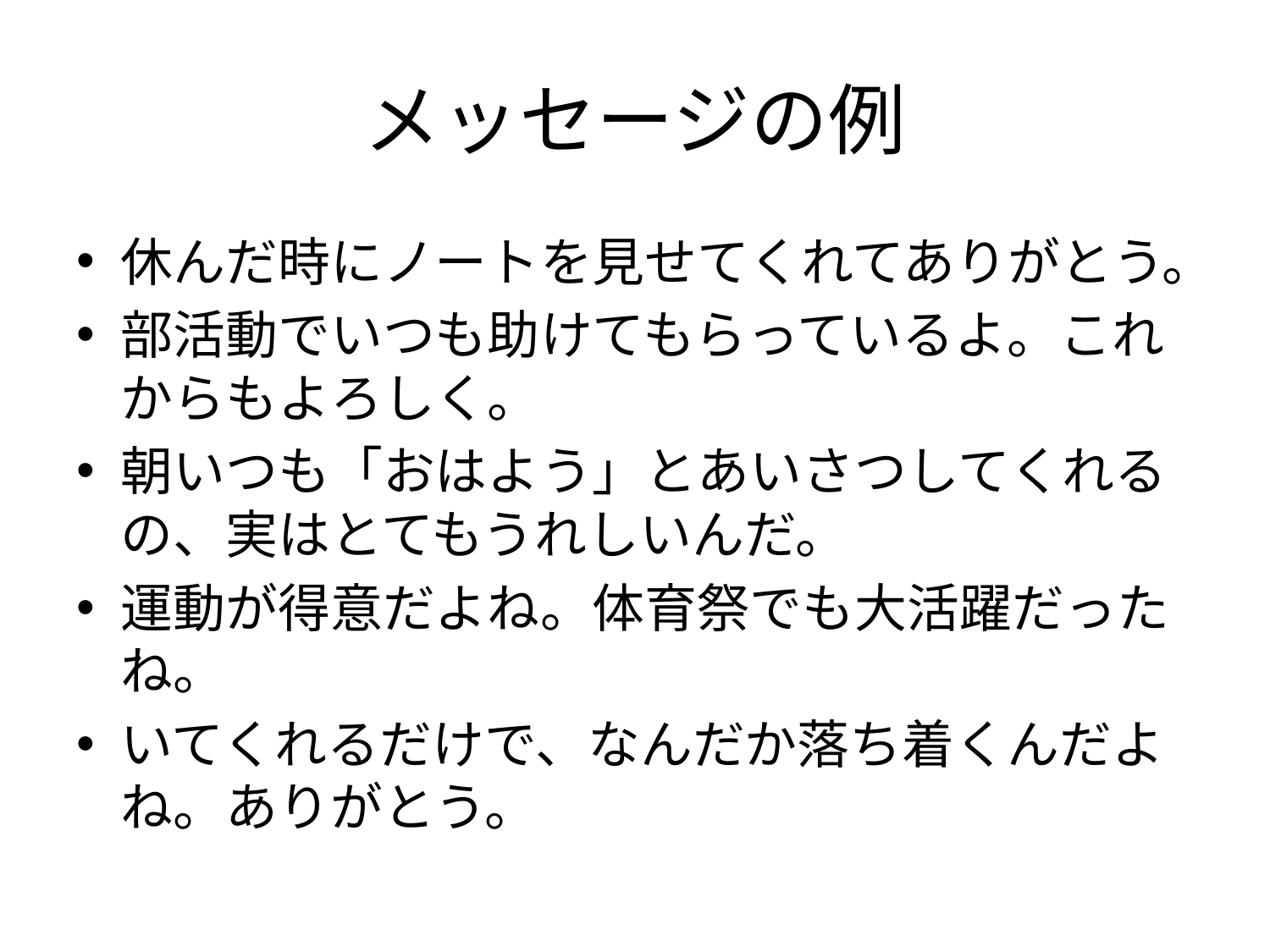

# メッセージの例
休んだ時にノートを見せてくれてありがとう。
部活動でいつも助けてもらっているよ。これからもよろしく。
朝いつも「おはよう」とあいさつしてくれるの、実はとてもうれしいんだ。
運動が得意だよね。体育祭でも大活躍だったね。
いてくれるだけで、なんだか落ち着くんだよね。ありがとう。